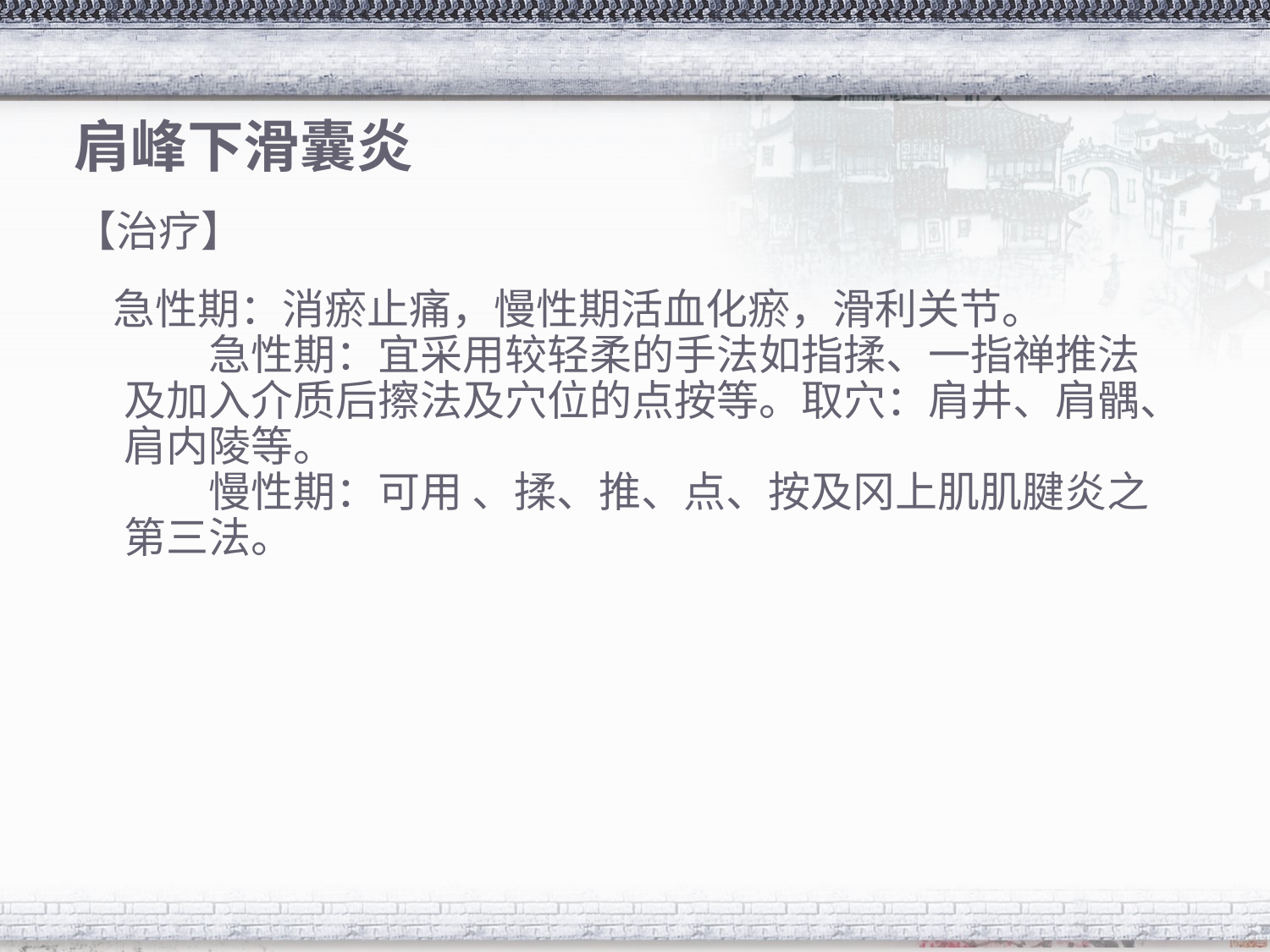

# 肩峰下滑囊炎
【治疗】
   急性期：消瘀止痛，慢性期活血化瘀，滑利关节。
　　急性期：宜采用较轻柔的手法如指揉、一指禅推法及加入介质后擦法及穴位的点按等。取穴：肩井、肩髃、肩内陵等。
　　慢性期：可用 、揉、推、点、按及冈上肌肌腱炎之第三法。